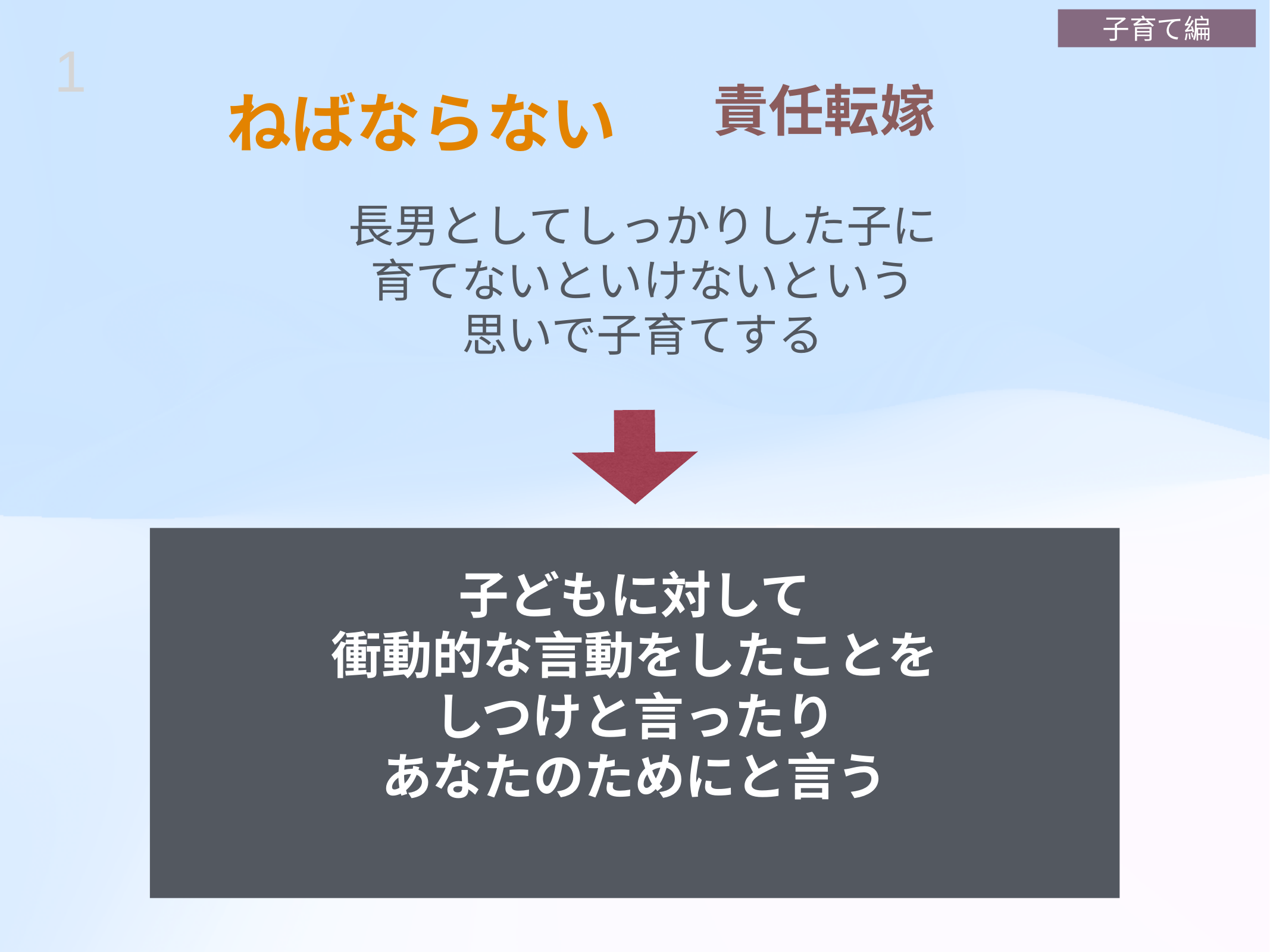

子育て編
1
責任転嫁
# ねばならない
長男としてしっかりした子に
育てないといけないという
思いで子育てする

子どもに対して
衝動的な言動をしたことを
しつけと言ったり
あなたのためにと言う